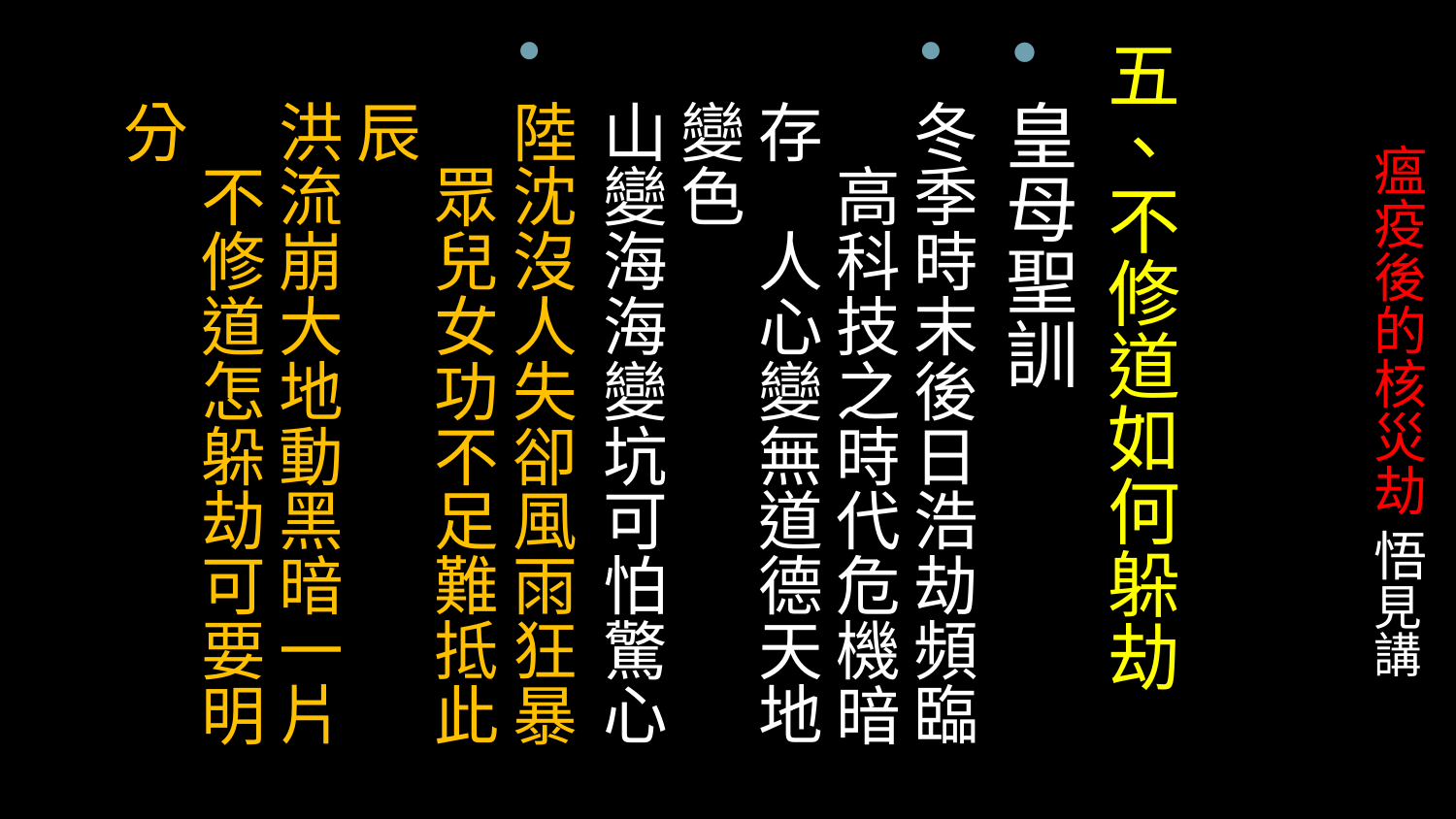

五、不修道如何躲劫
皇母聖訓
冬季時末後日浩劫頻臨　高科技之時代危機暗存　人心變無道德天地變色
山變海海變坑可怕驚心
陸沈沒人失卻風雨狂暴　眾兒女功不足難抵此辰
洪流崩大地動黑暗一片　不修道怎躲劫可要明分

# 瘟疫後的核災劫 悟見講